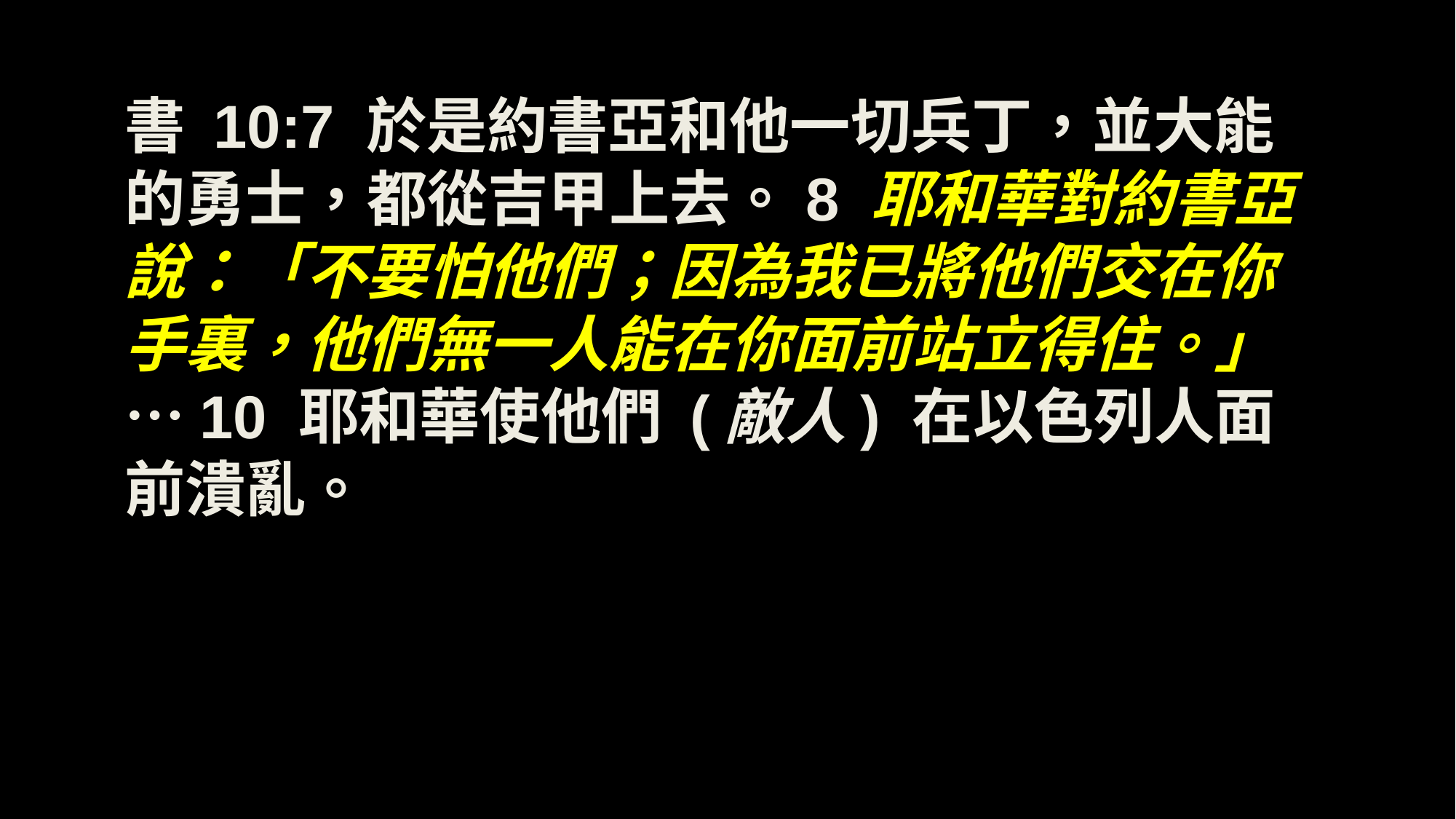

書 10:7 於是約書亞和他一切兵丁，並大能的勇士，都從吉甲上去。8 耶和華對約書亞說：「不要怕他們；因為我已將他們交在你手裏，他們無一人能在你面前站立得住。」…10 耶和華使他們 (敵人) 在以色列人面前潰亂。